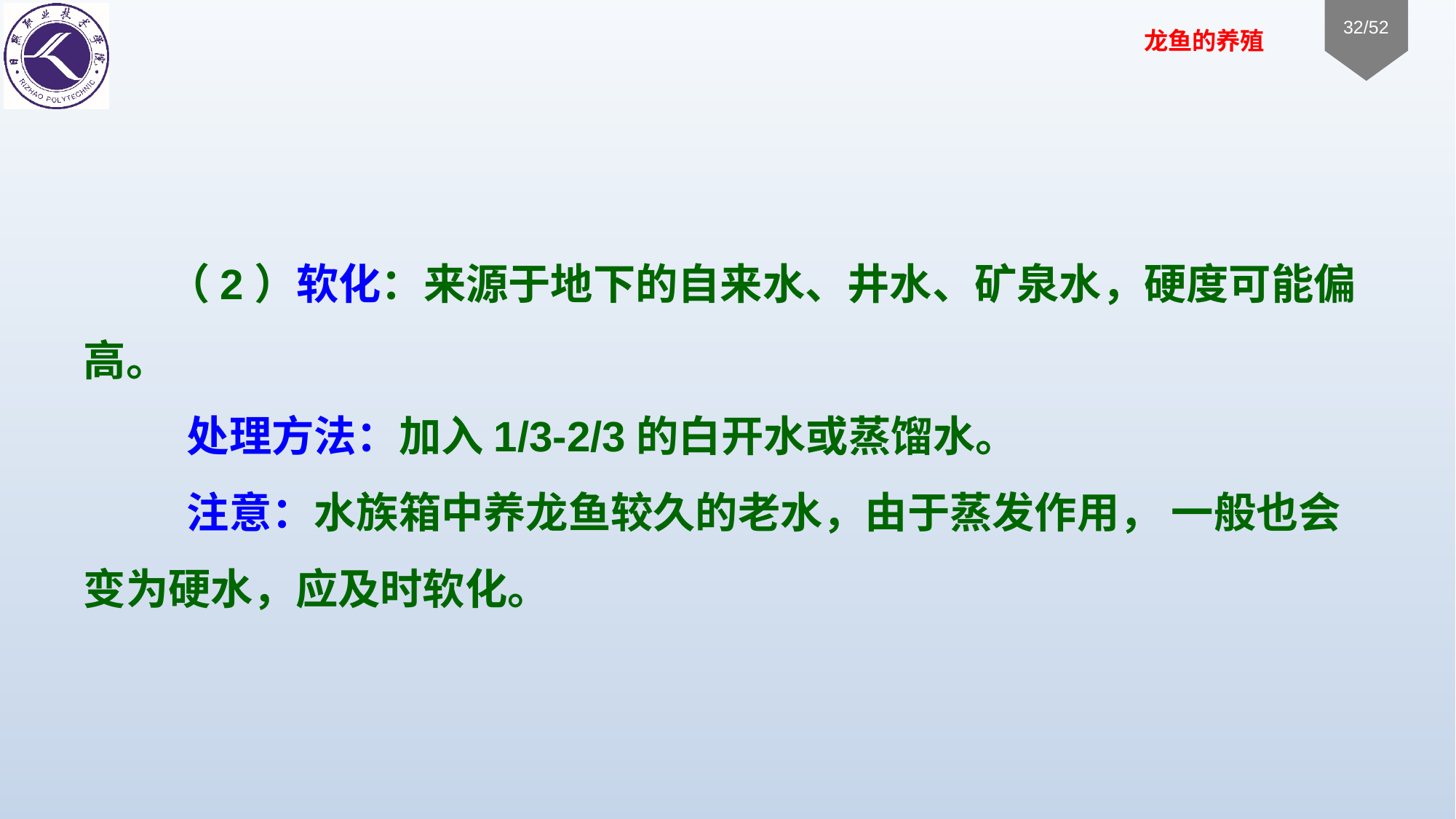

#
  （2）软化：来源于地下的自来水、井水、矿泉水，硬度可能偏高。
    处理方法：加入1/3-2/3的白开水或蒸馏水。
    注意：水族箱中养龙鱼较久的老水，由于蒸发作用， 一般也会变为硬水，应及时软化。